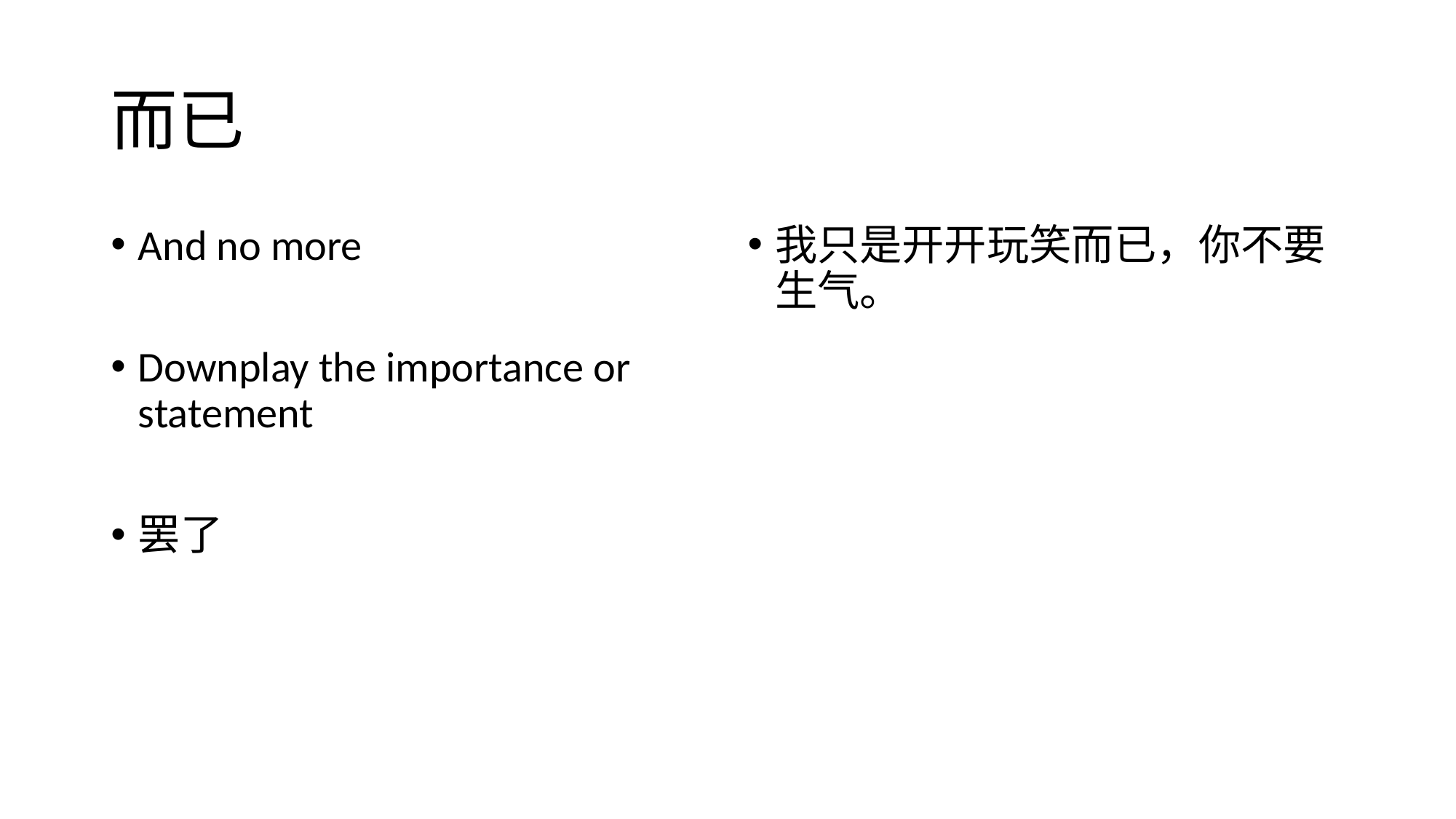

# 而已
And no more

Downplay the importance or statement

罢了

我只是开开玩笑而已，你不要生气。